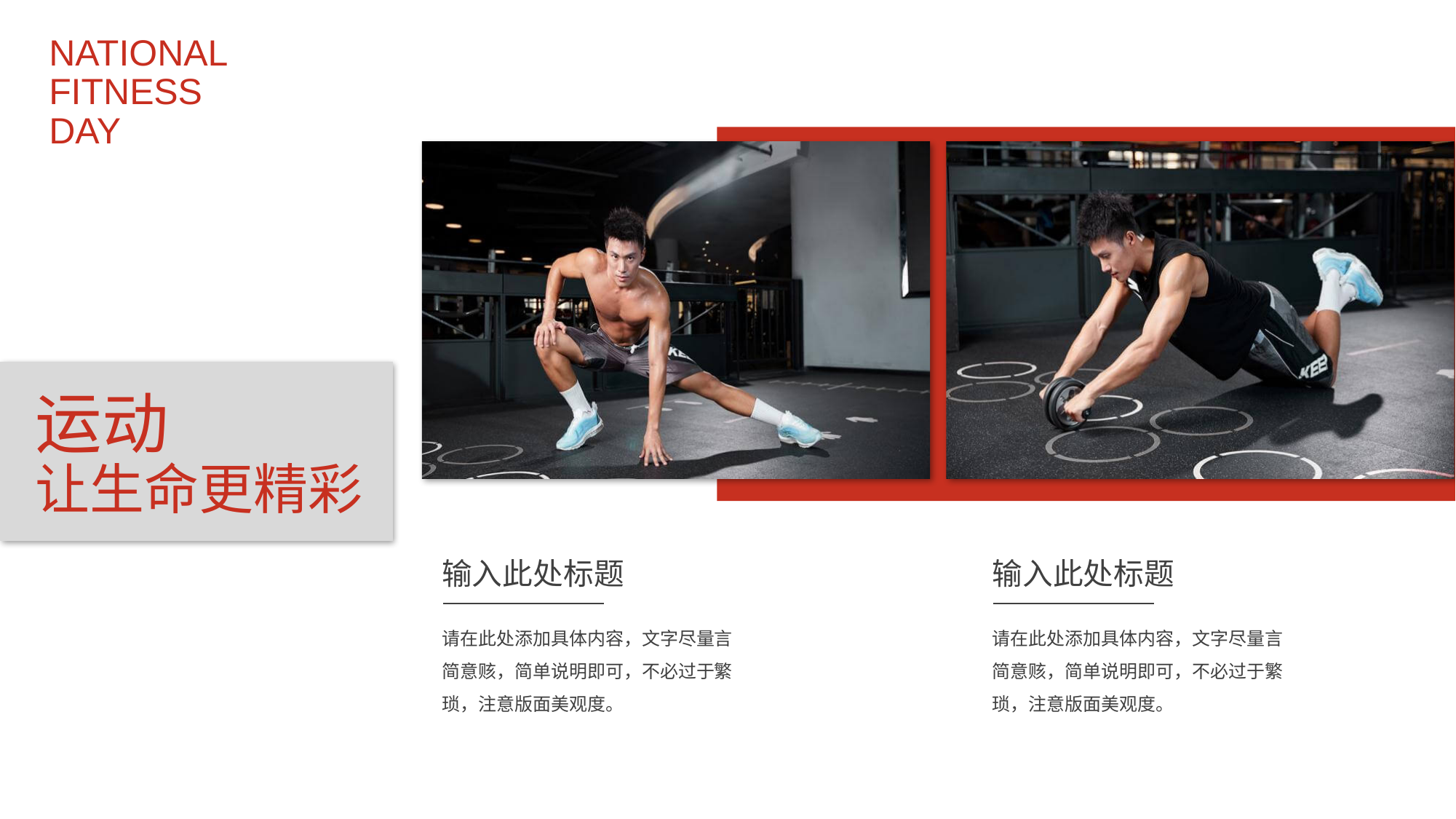

NATIONAL FITNESS DAY

运动
让生命更精彩
输入此处标题
输入此处标题
请在此处添加具体内容，文字尽量言简意赅，简单说明即可，不必过于繁琐，注意版面美观度。
请在此处添加具体内容，文字尽量言简意赅，简单说明即可，不必过于繁琐，注意版面美观度。